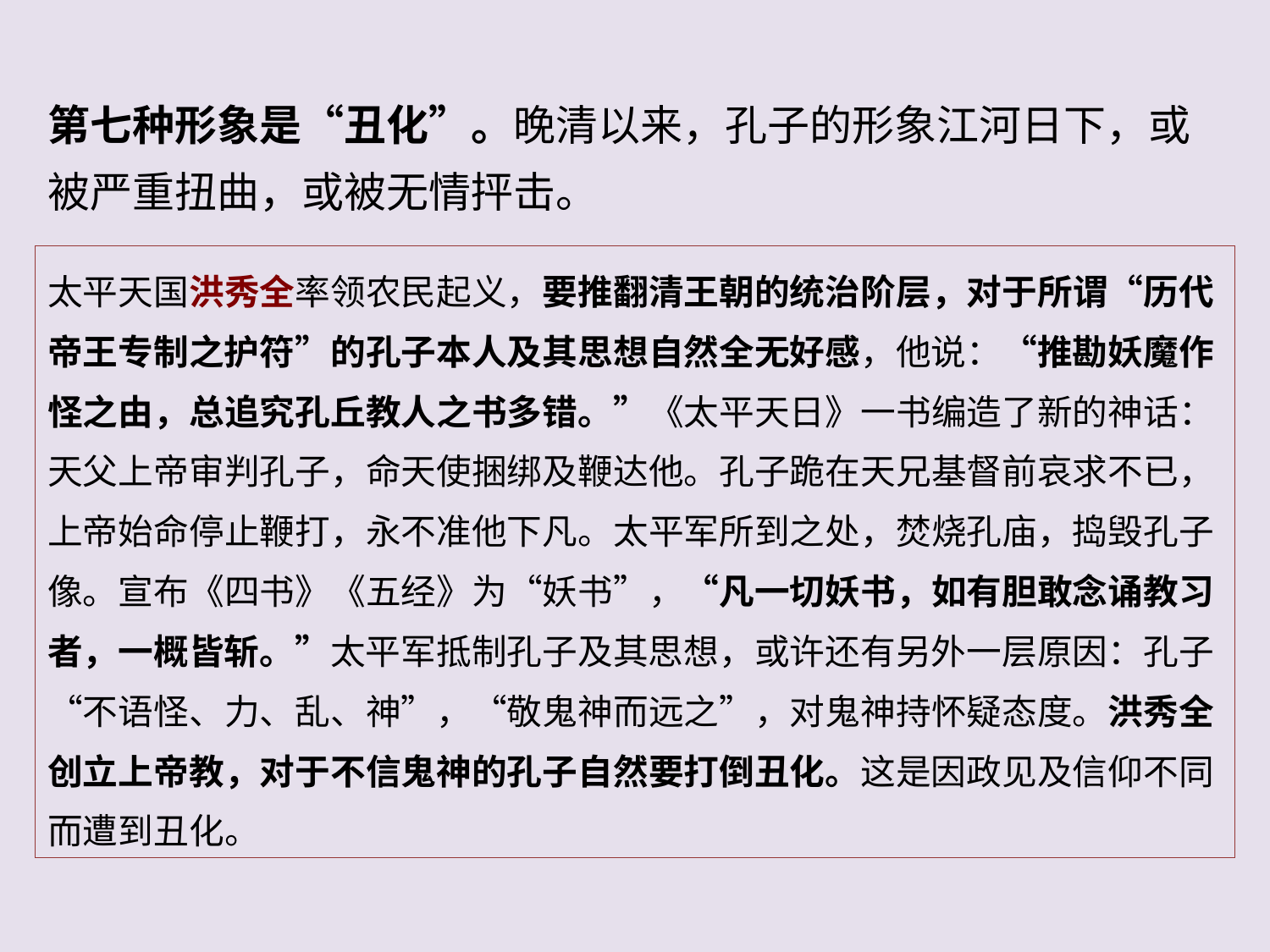

第七种形象是“丑化”。晚清以来，孔子的形象江河日下，或被严重扭曲，或被无情抨击。
太平天国洪秀全率领农民起义，要推翻清王朝的统治阶层，对于所谓“历代帝王专制之护符”的孔子本人及其思想自然全无好感，他说：“推勘妖魔作怪之由，总追究孔丘教人之书多错。”《太平天日》一书编造了新的神话：天父上帝审判孔子，命天使捆绑及鞭达他。孔子跪在天兄基督前哀求不已，上帝始命停止鞭打，永不准他下凡。太平军所到之处，焚烧孔庙，捣毁孔子像。宣布《四书》《五经》为“妖书”，“凡一切妖书，如有胆敢念诵教习者，一概皆斩。”太平军抵制孔子及其思想，或许还有另外一层原因：孔子“不语怪、力、乱、神”，“敬鬼神而远之”，对鬼神持怀疑态度。洪秀全创立上帝教，对于不信鬼神的孔子自然要打倒丑化。这是因政见及信仰不同而遭到丑化。